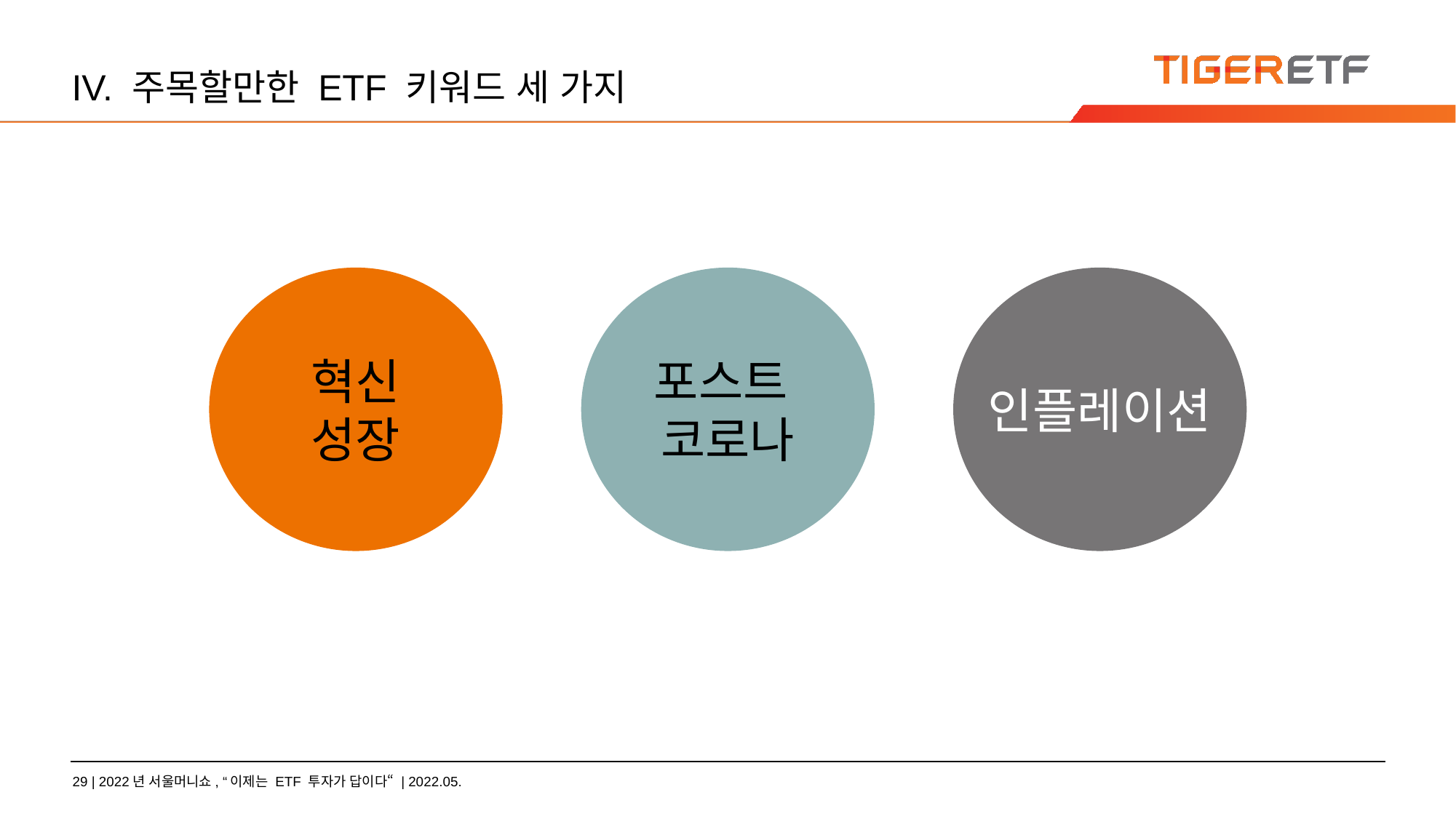

# IV. 주목할만한 ETF 키워드 세 가지
혁신 성장
포스트
코로나
인플레이션